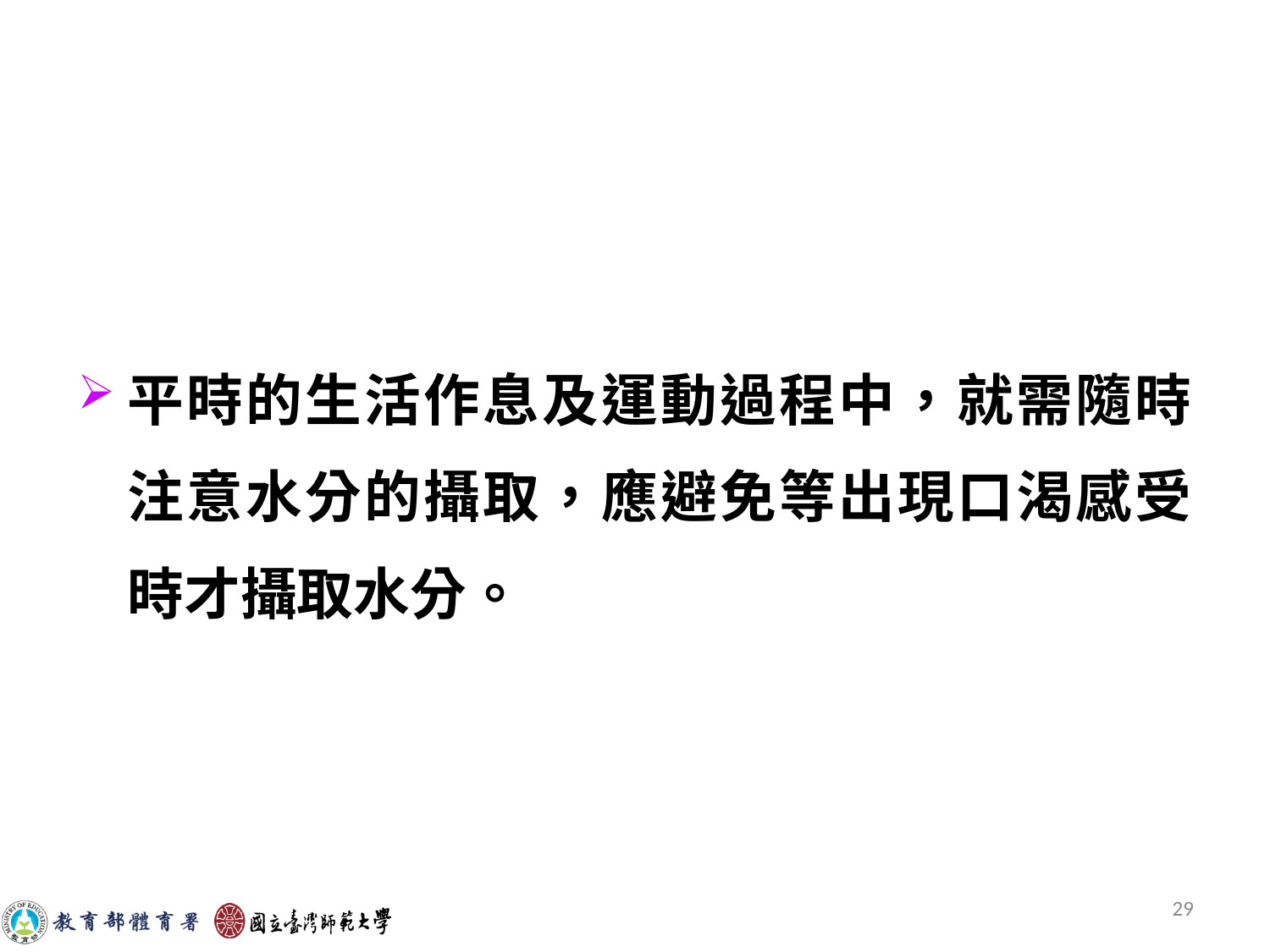

平時的生活作息及運動過程中，就需隨時注意水分的攝取，應避免等出現口渴感受時才攝取水分。
29